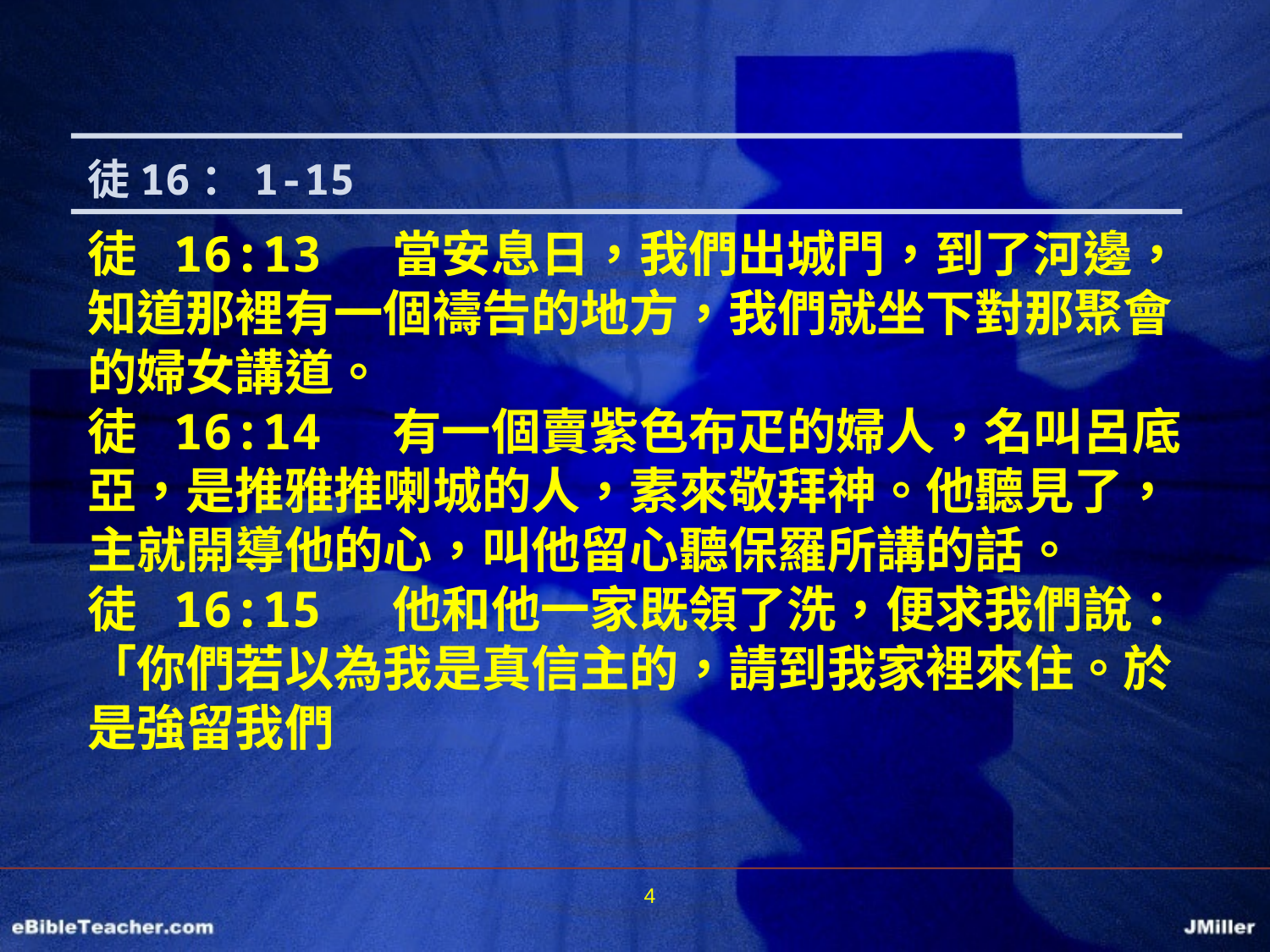

徒16：1-15
徒 16:13  當安息日，我們出城門，到了河邊，知道那裡有一個禱告的地方，我們就坐下對那聚會的婦女講道。
徒 16:14  有一個賣紫色布疋的婦人，名叫呂底亞，是推雅推喇城的人，素來敬拜神。他聽見了，主就開導他的心，叫他留心聽保羅所講的話。
徒 16:15  他和他一家既領了洗，便求我們說：「你們若以為我是真信主的，請到我家裡來住。於是強留我們